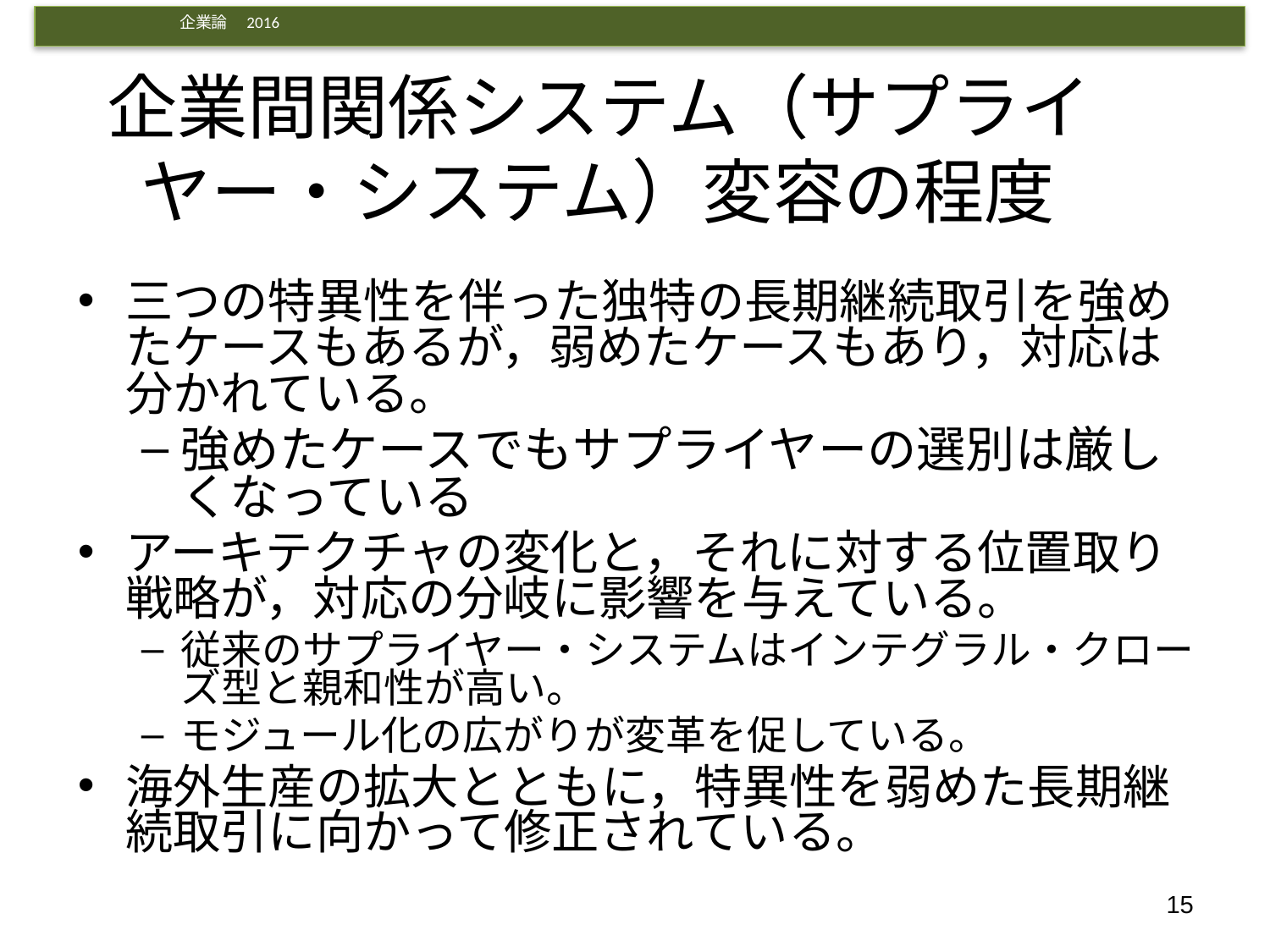

# 企業間関係システム（サプライヤー・システム）変容の程度
三つの特異性を伴った独特の長期継続取引を強めたケースもあるが，弱めたケースもあり，対応は分かれている。
強めたケースでもサプライヤーの選別は厳しくなっている
アーキテクチャの変化と，それに対する位置取り戦略が，対応の分岐に影響を与えている。
従来のサプライヤー・システムはインテグラル・クローズ型と親和性が高い。
モジュール化の広がりが変革を促している。
海外生産の拡大とともに，特異性を弱めた長期継続取引に向かって修正されている。
15